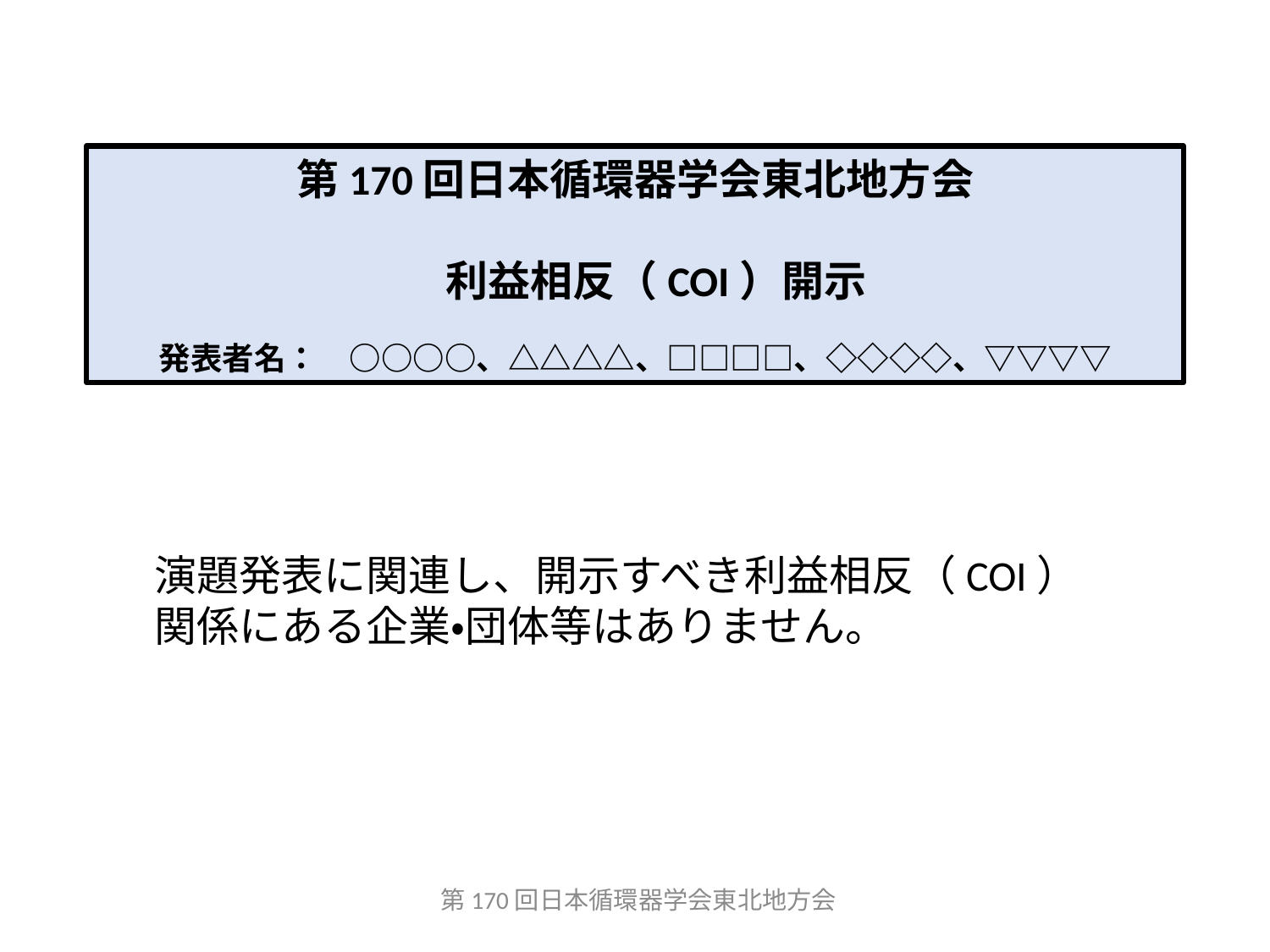

第170回日本循環器学会東北地方会
　利益相反（COI）開示

発表者名：　○○○○、△△△△、□□□□、◇◇◇◇、▽▽▽▽
演題発表に関連し、開示すべき利益相反（COI）関係にある企業・団体等はありません。
第170回日本循環器学会東北地方会